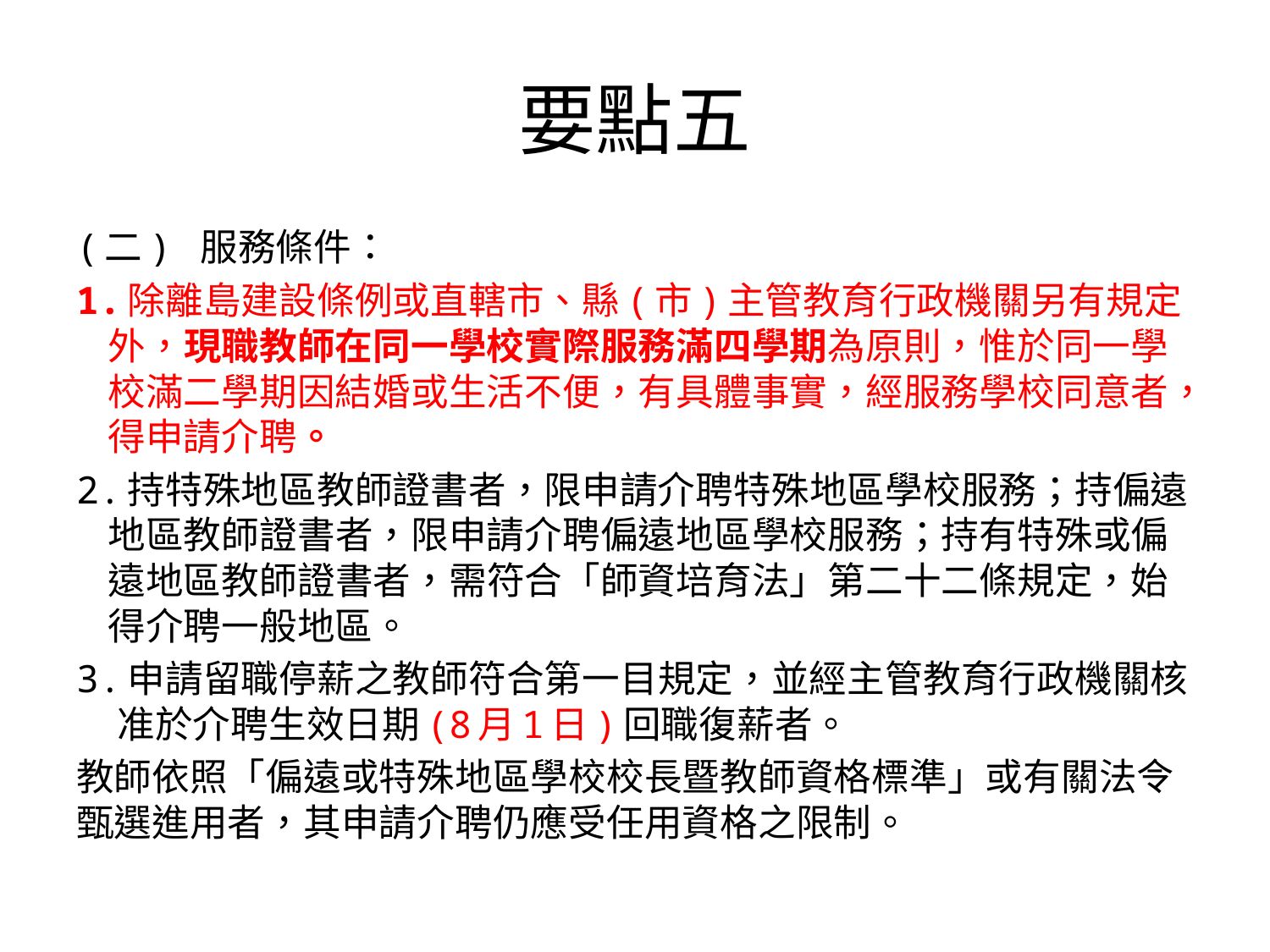

# 要點五
(二) 服務條件：
1.除離島建設條例或直轄市、縣(市)主管教育行政機關另有規定外，現職教師在同一學校實際服務滿四學期為原則，惟於同一學校滿二學期因結婚或生活不便，有具體事實，經服務學校同意者，得申請介聘。
2.持特殊地區教師證書者，限申請介聘特殊地區學校服務；持偏遠地區教師證書者，限申請介聘偏遠地區學校服務；持有特殊或偏遠地區教師證書者，需符合「師資培育法」第二十二條規定，始得介聘一般地區。
3.申請留職停薪之教師符合第一目規定，並經主管教育行政機關核准於介聘生效日期(8月1日)回職復薪者。
教師依照「偏遠或特殊地區學校校長暨教師資格標準」或有關法令甄選進用者，其申請介聘仍應受任用資格之限制。